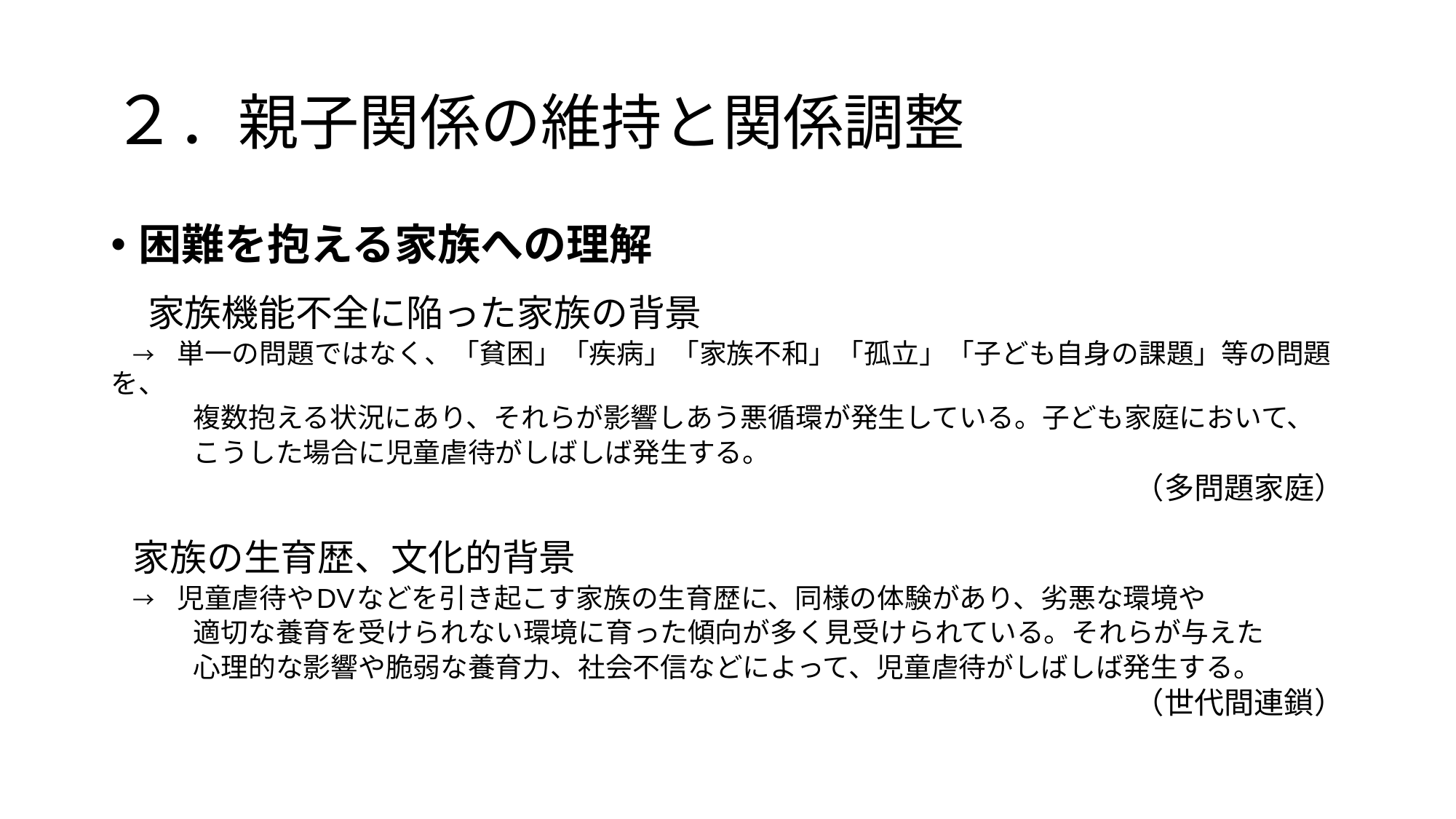

# ２．親子関係の維持と関係調整
困難を抱える家族への理解

　家族機能不全に陥った家族の背景
　→　単一の問題ではなく、「貧困」「疾病」「家族不和」「孤立」「子ども自身の課題」等の問題を、
　　　複数抱える状況にあり、それらが影響しあう悪循環が発生している。子ども家庭において、
　　　こうした場合に児童虐待がしばしば発生する。
（多問題家庭）

　家族の生育歴、文化的背景
　→　児童虐待やDVなどを引き起こす家族の生育歴に、同様の体験があり、劣悪な環境や
　　　適切な養育を受けられない環境に育った傾向が多く見受けられている。それらが与えた
　　　心理的な影響や脆弱な養育力、社会不信などによって、児童虐待がしばしば発生する。
（世代間連鎖）